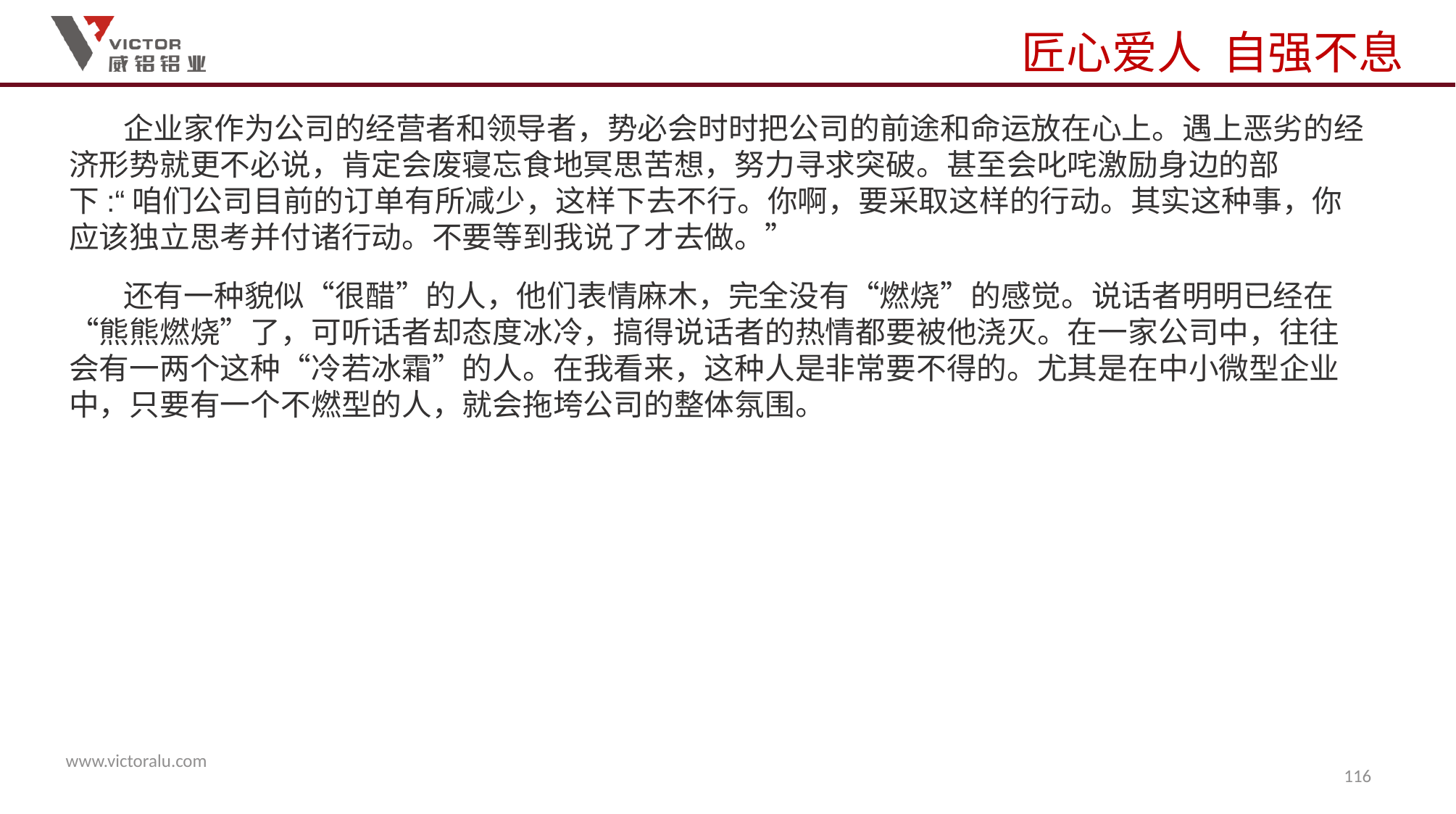

企业家作为公司的经营者和领导者，势必会时时把公司的前途和命运放在心上。遇上恶劣的经济形势就更不必说，肯定会废寝忘食地冥思苦想，努力寻求突破。甚至会叱咤激励身边的部下:“咱们公司目前的订单有所减少，这样下去不行。你啊，要采取这样的行动。其实这种事，你应该独立思考并付诸行动。不要等到我说了才去做。”
还有一种貌似“很醋”的人，他们表情麻木，完全没有“燃烧”的感觉。说话者明明已经在“熊熊燃烧”了，可听话者却态度冰冷，搞得说话者的热情都要被他浇灭。在一家公司中，往往会有一两个这种“冷若冰霜”的人。在我看来，这种人是非常要不得的。尤其是在中小微型企业中，只要有一个不燃型的人，就会拖垮公司的整体氛围。
116